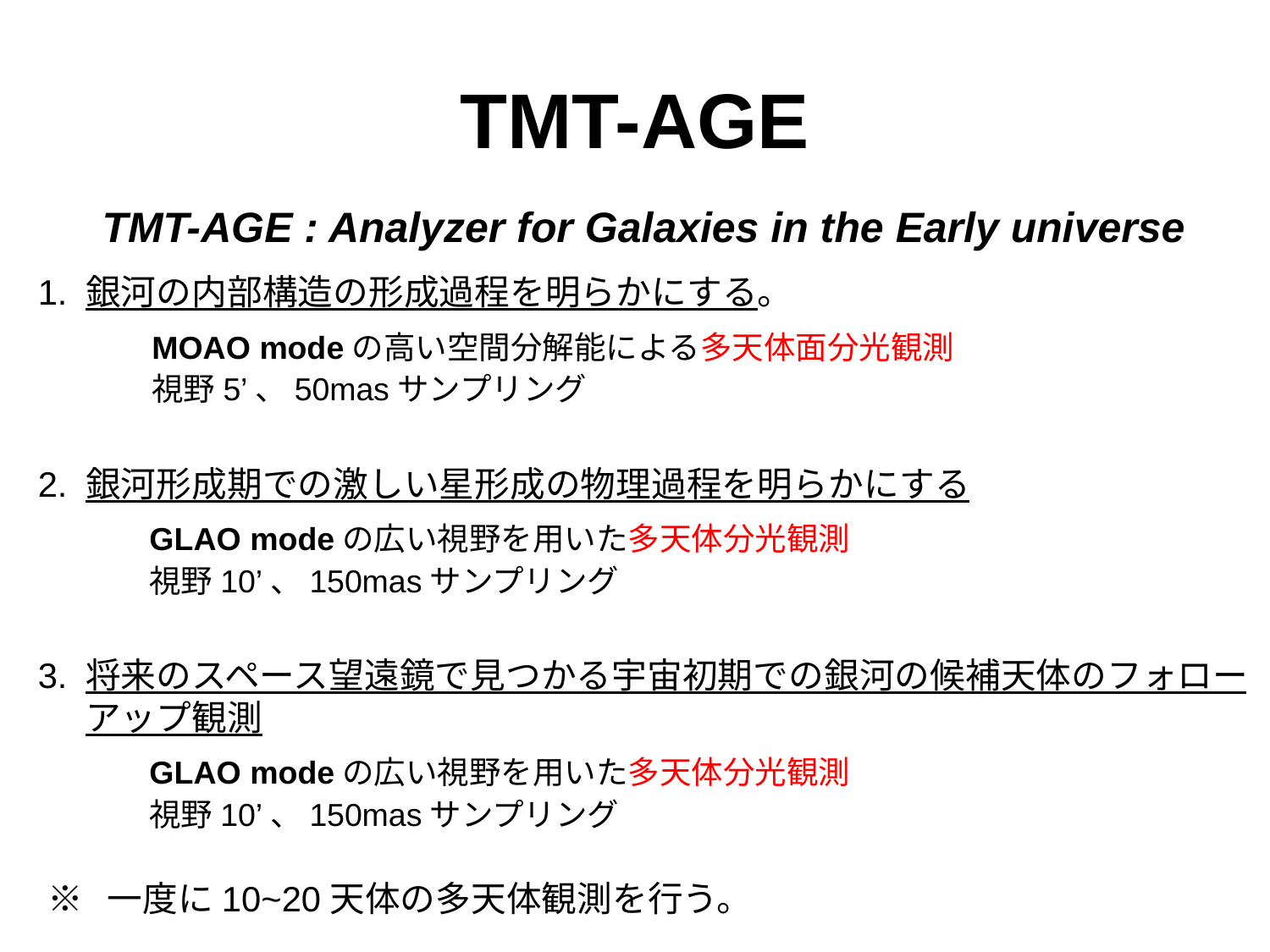

# TMT-AGE
TMT-AGE : Analyzer for Galaxies in the Early universe
銀河の内部構造の形成過程を明らかにする。

銀河形成期での激しい星形成の物理過程を明らかにする

将来のスペース望遠鏡で見つかる宇宙初期での銀河の候補天体のフォローアップ観測
MOAO modeの高い空間分解能による多天体面分光観測
視野5’、50masサンプリング
GLAO modeの広い視野を用いた多天体分光観測
視野10’、150masサンプリング
GLAO modeの広い視野を用いた多天体分光観測
視野10’、150masサンプリング
※  一度に10~20天体の多天体観測を行う。